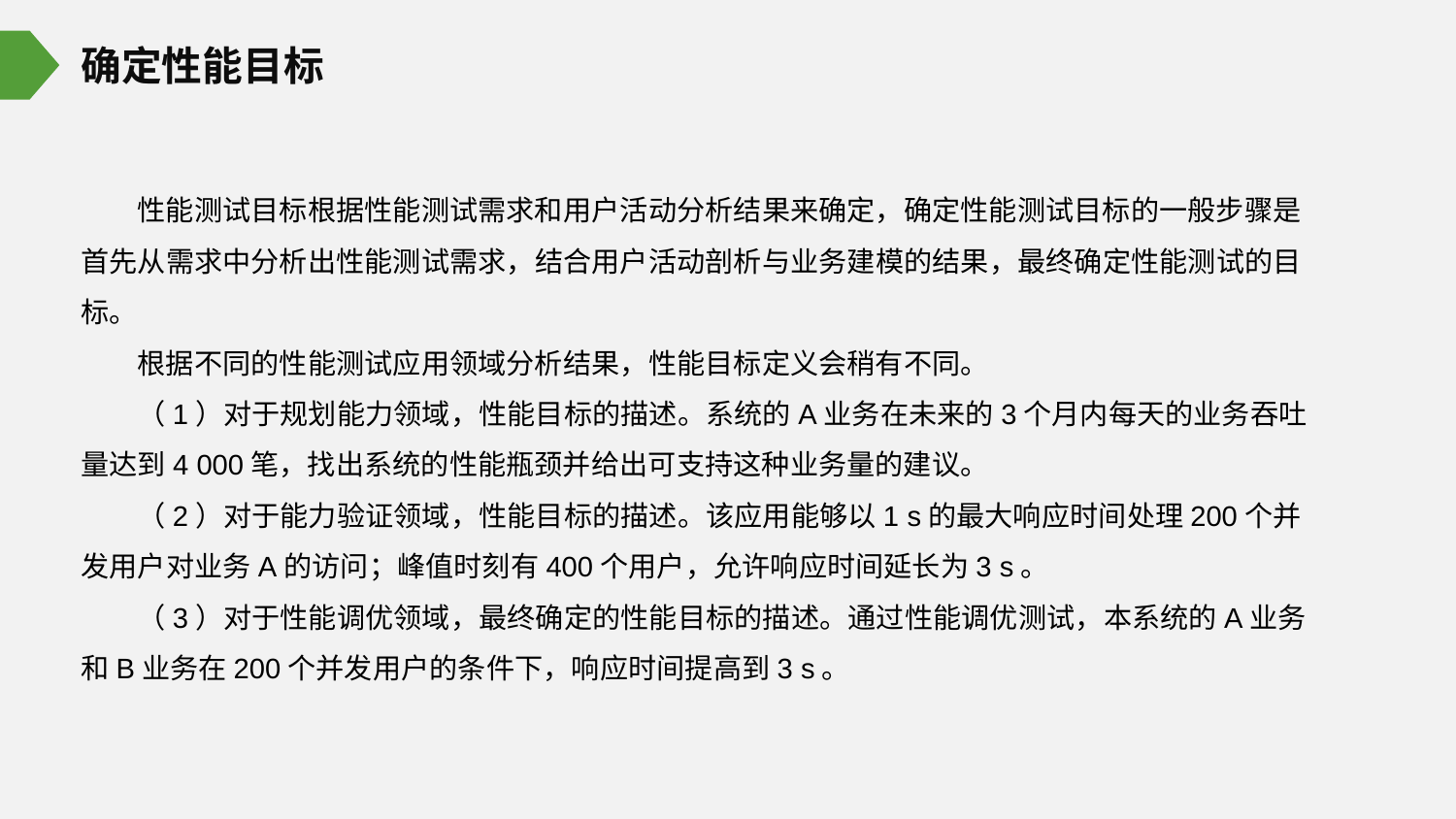

确定性能目标
性能测试目标根据性能测试需求和用户活动分析结果来确定，确定性能测试目标的一般步骤是首先从需求中分析出性能测试需求，结合用户活动剖析与业务建模的结果，最终确定性能测试的目标。
根据不同的性能测试应用领域分析结果，性能目标定义会稍有不同。
（1）对于规划能力领域，性能目标的描述。系统的A业务在未来的3个月内每天的业务吞吐量达到4 000笔，找出系统的性能瓶颈并给出可支持这种业务量的建议。
（2）对于能力验证领域，性能目标的描述。该应用能够以1 s的最大响应时间处理200个并发用户对业务A的访问；峰值时刻有400个用户，允许响应时间延长为3 s。
（3）对于性能调优领域，最终确定的性能目标的描述。通过性能调优测试，本系统的A业务和B业务在200个并发用户的条件下，响应时间提高到3 s。